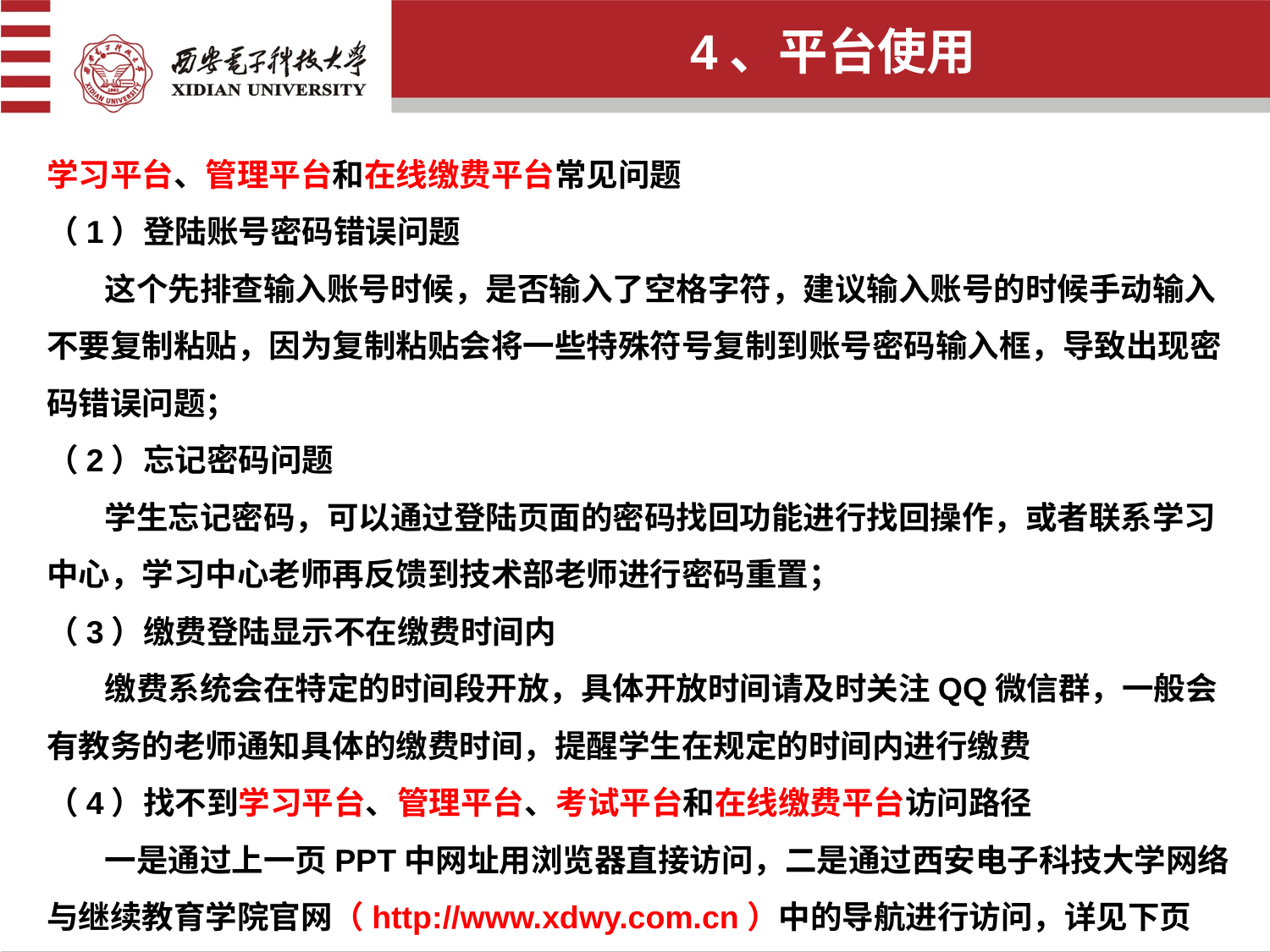

4、平台使用
学习平台、管理平台和在线缴费平台常见问题
（1）登陆账号密码错误问题
       这个先排查输入账号时候，是否输入了空格字符，建议输入账号的时候手动输入不要复制粘贴，因为复制粘贴会将一些特殊符号复制到账号密码输入框，导致出现密码错误问题；
（2）忘记密码问题
       学生忘记密码，可以通过登陆页面的密码找回功能进行找回操作，或者联系学习中心，学习中心老师再反馈到技术部老师进行密码重置；
（3）缴费登陆显示不在缴费时间内
       缴费系统会在特定的时间段开放，具体开放时间请及时关注QQ微信群，一般会有教务的老师通知具体的缴费时间，提醒学生在规定的时间内进行缴费
（4）找不到学习平台、管理平台、考试平台和在线缴费平台访问路径
       一是通过上一页PPT中网址用浏览器直接访问，二是通过西安电子科技大学网络与继续教育学院官网（http://www.xdwy.com.cn）中的导航进行访问，详见下页